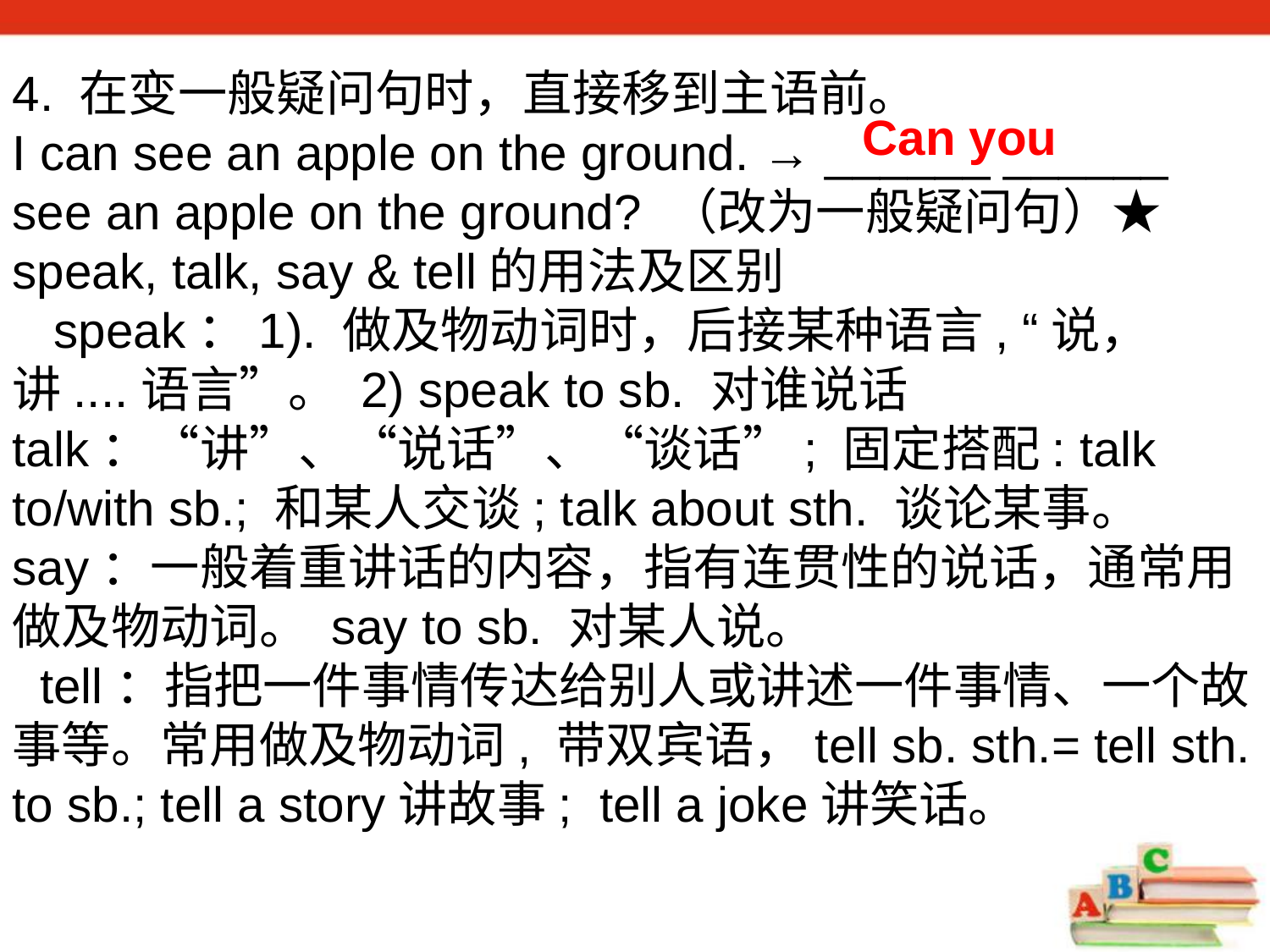

4. 在变一般疑问句时，直接移到主语前。
I can see an apple on the ground. → ______ ______ see an apple on the ground? （改为一般疑问句）★ speak, talk, say & tell的用法及区别
   speak：1). 做及物动词时，后接某种语言, “说，讲....语言”。 2) speak to sb. 对谁说话
talk：“讲”、“说话”、“谈话”; 固定搭配: talk to/with sb.; 和某人交谈; talk about sth. 谈论某事。
say：一般着重讲话的内容，指有连贯性的说话，通常用做及物动词。 say to sb. 对某人说。
  tell：指把一件事情传达给别人或讲述一件事情、一个故事等。常用做及物动词, 带双宾语，tell sb. sth.= tell sth. to sb.; tell a story讲故事;  tell a joke讲笑话。
 Can you